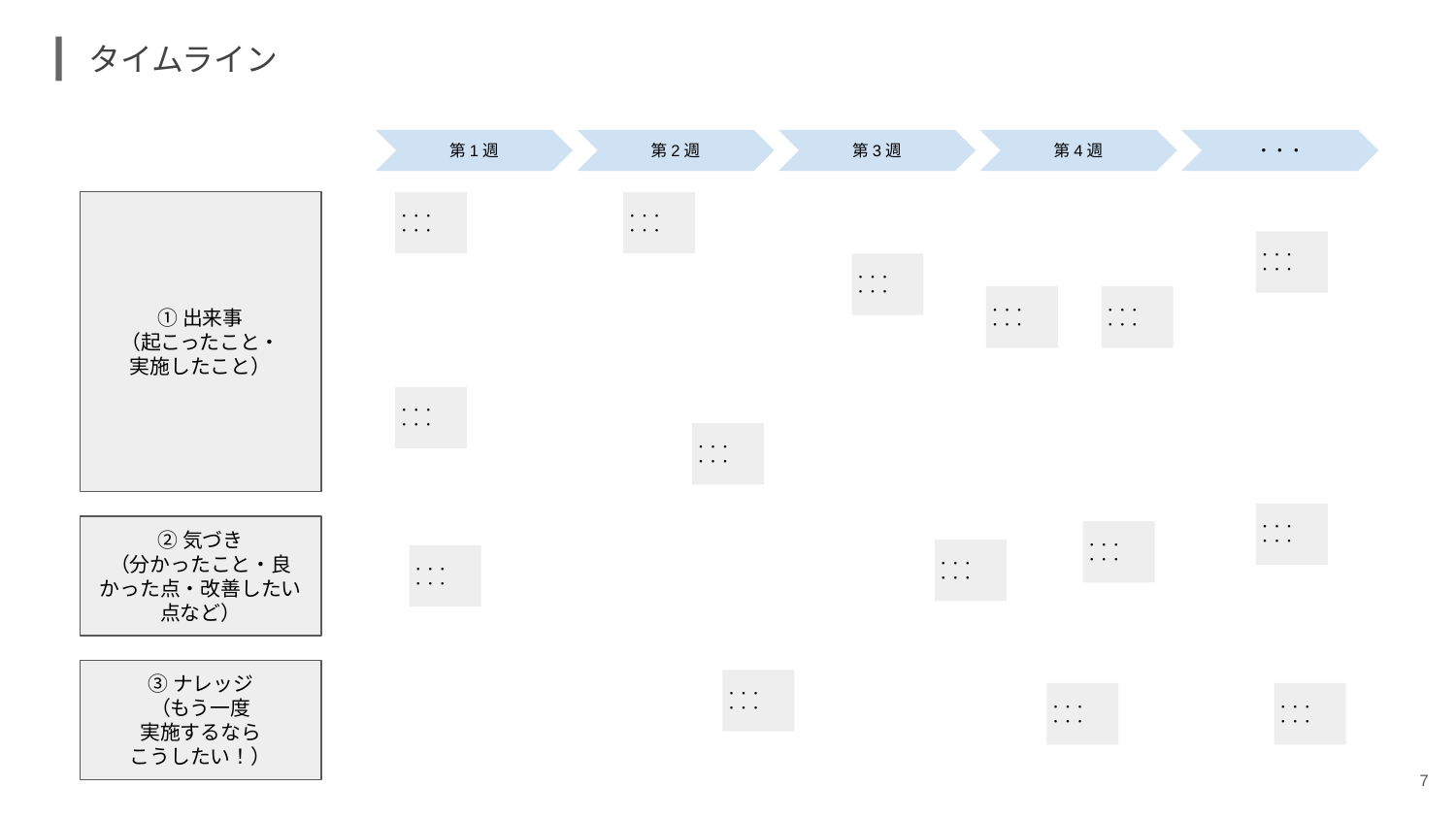

# タイムライン
第1週
第2週
第3週
第4週
・・・
①出来事
（起こったこと・
実施したこと）
・・・
・・・
・・・
・・・
・・・
・・・
・・・
・・・
・・・
・・・
・・・
・・・
・・・
・・・
・・・
・・・
・・・
・・・
②気づき
（分かったこと・良かった点・改善したい点など）
・・・
・・・
・・・
・・・
・・・
・・・
③ナレッジ
（もう一度
実施するなら
こうしたい！）
・・・
・・・
・・・
・・・
・・・
・・・
7